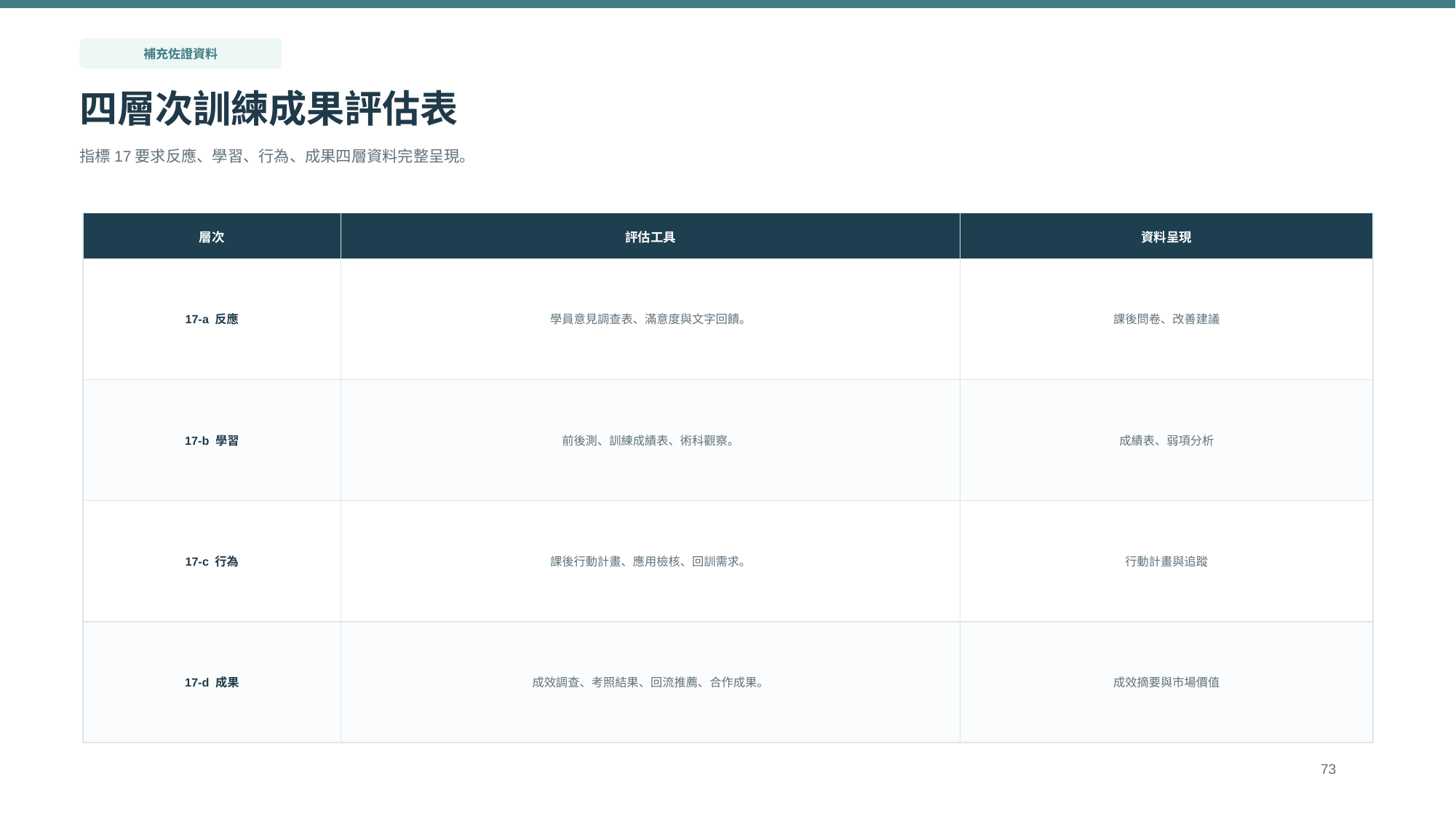

補充佐證資料
四層次訓練成果評估表
指標17要求反應、學習、行為、成果四層資料完整呈現。
層次
評估工具
資料呈現
17-a 反應
學員意見調查表、滿意度與文字回饋。
課後問卷、改善建議
17-b 學習
前後測、訓練成績表、術科觀察。
成績表、弱項分析
17-c 行為
課後行動計畫、應用檢核、回訓需求。
行動計畫與追蹤
17-d 成果
成效調查、考照結果、回流推薦、合作成果。
成效摘要與市場價值
73